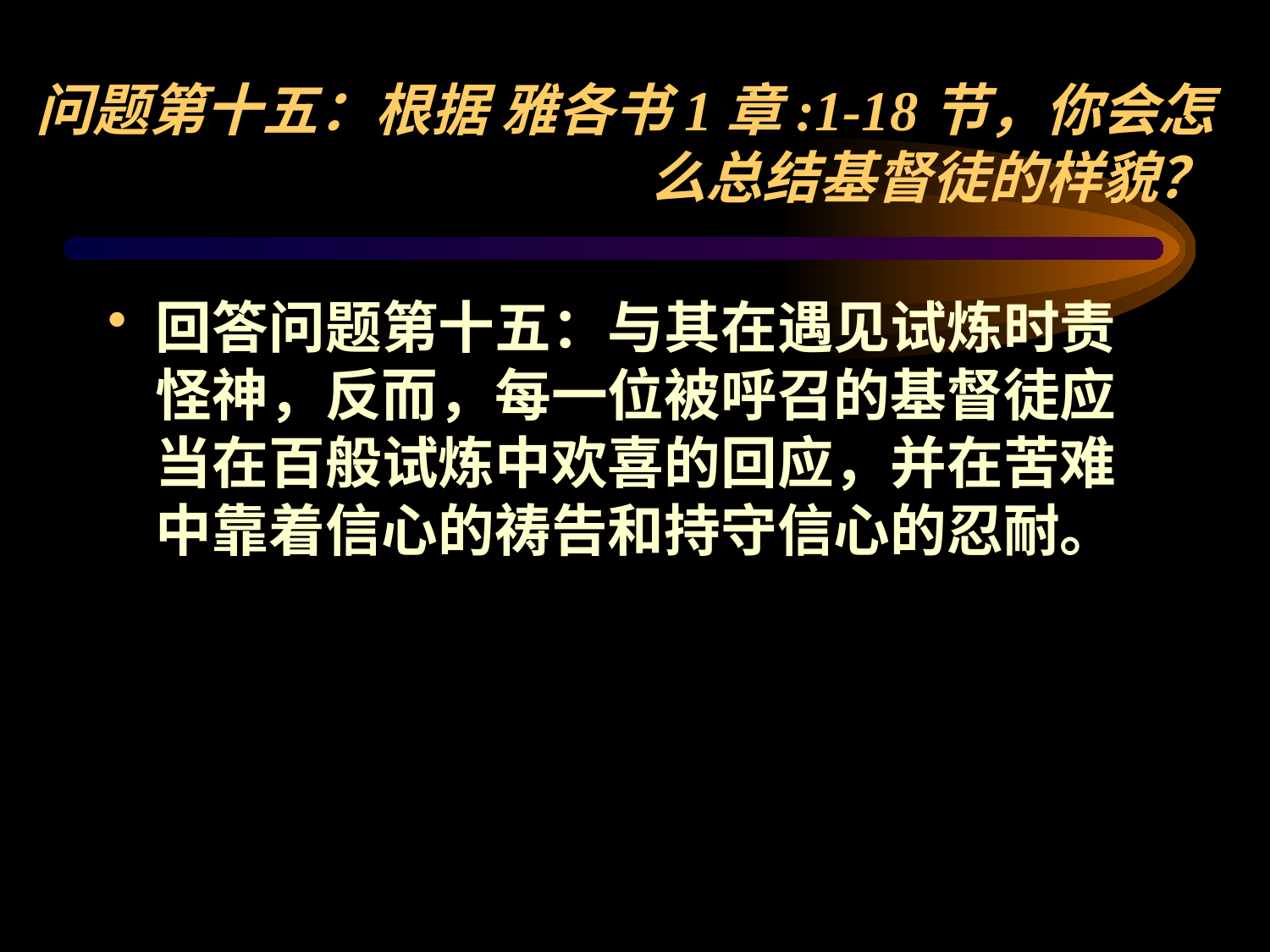

回答问题第十五：与其在遇见试炼时责怪神，反而，每一位被呼召的基督徒应当在百般试炼中欢喜的回应，并在苦难中靠着信心的祷告和持守信心的忍耐。

问题第十五：根据 雅各书1章:1-18节，你会怎么总结基督徒的样貌？